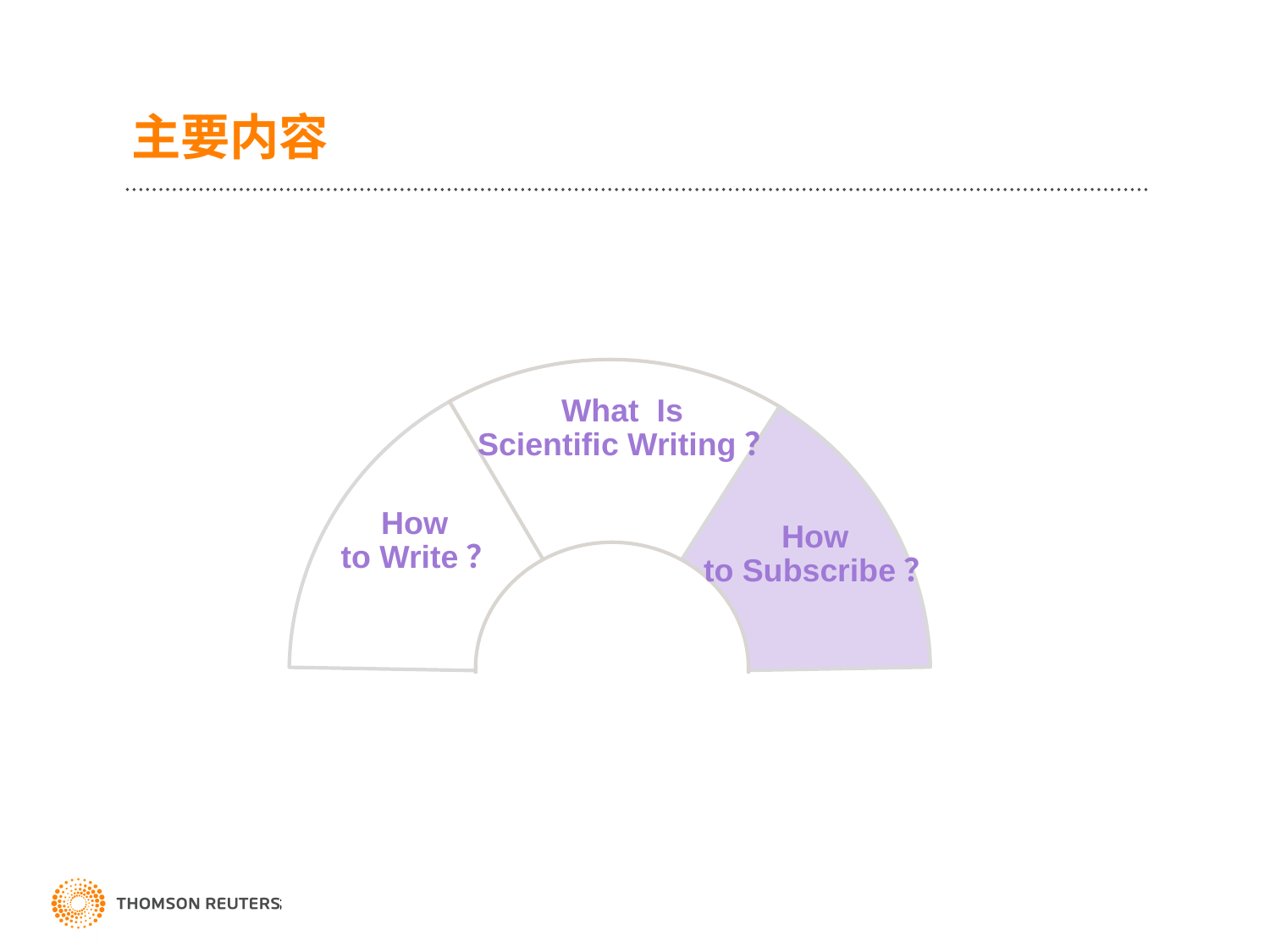

主要内容

What  Is
Scientific Writing？
How
to Write？
How
to Subscribe？